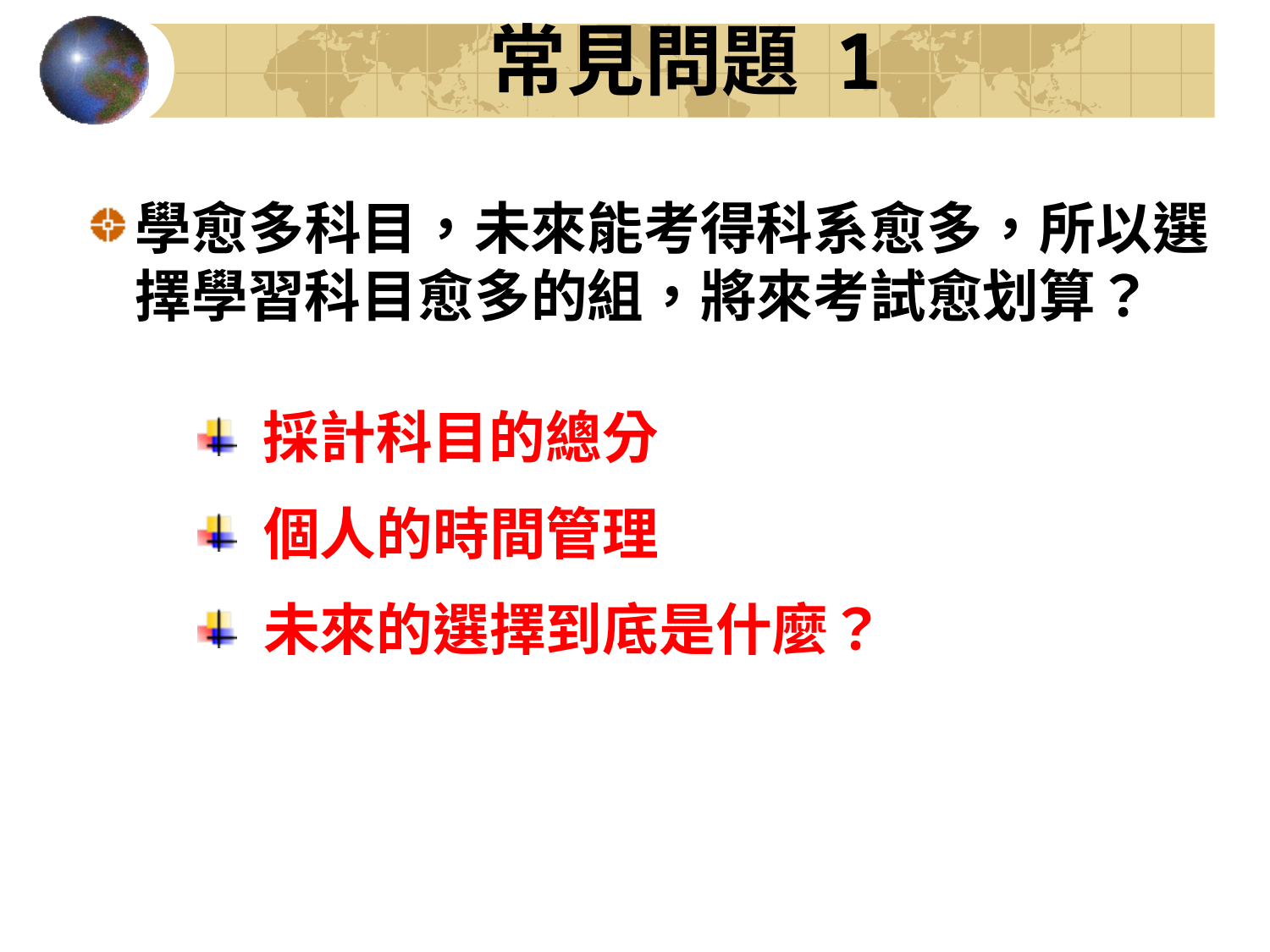

# 常見問題 1
學愈多科目，未來能考得科系愈多，所以選擇學習科目愈多的組，將來考試愈划算？
 採計科目的總分
 個人的時間管理
 未來的選擇到底是什麼？